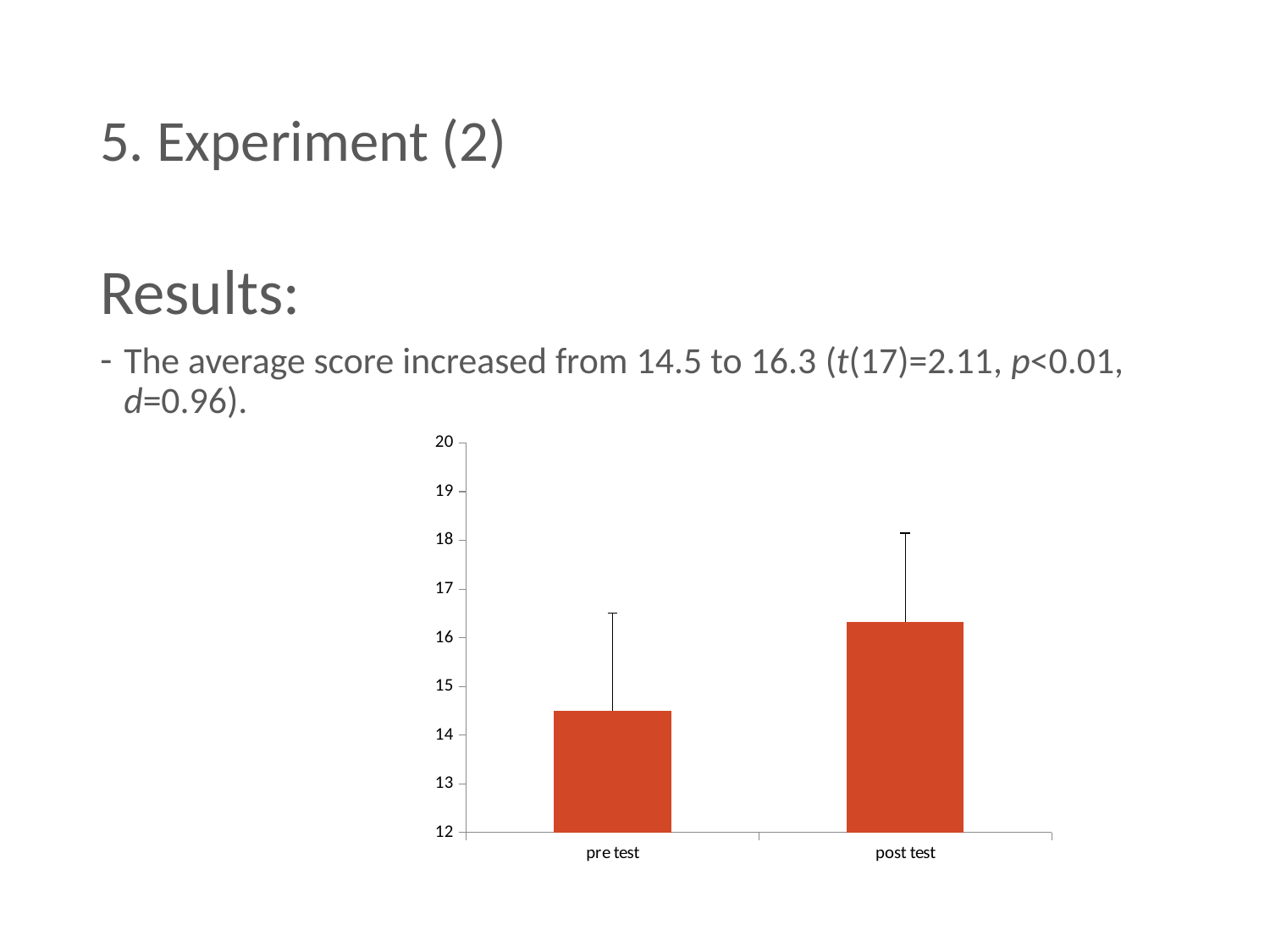

# 5. Experiment (2)
Results:
The average score increased from 14.5 to 16.3 (t(17)=2.11, p<0.01, d=0.96).

### Chart

| Category | 平均値 |
|---|---|
| pre test | 14.5 |
| post test | 16.333333333333332 |